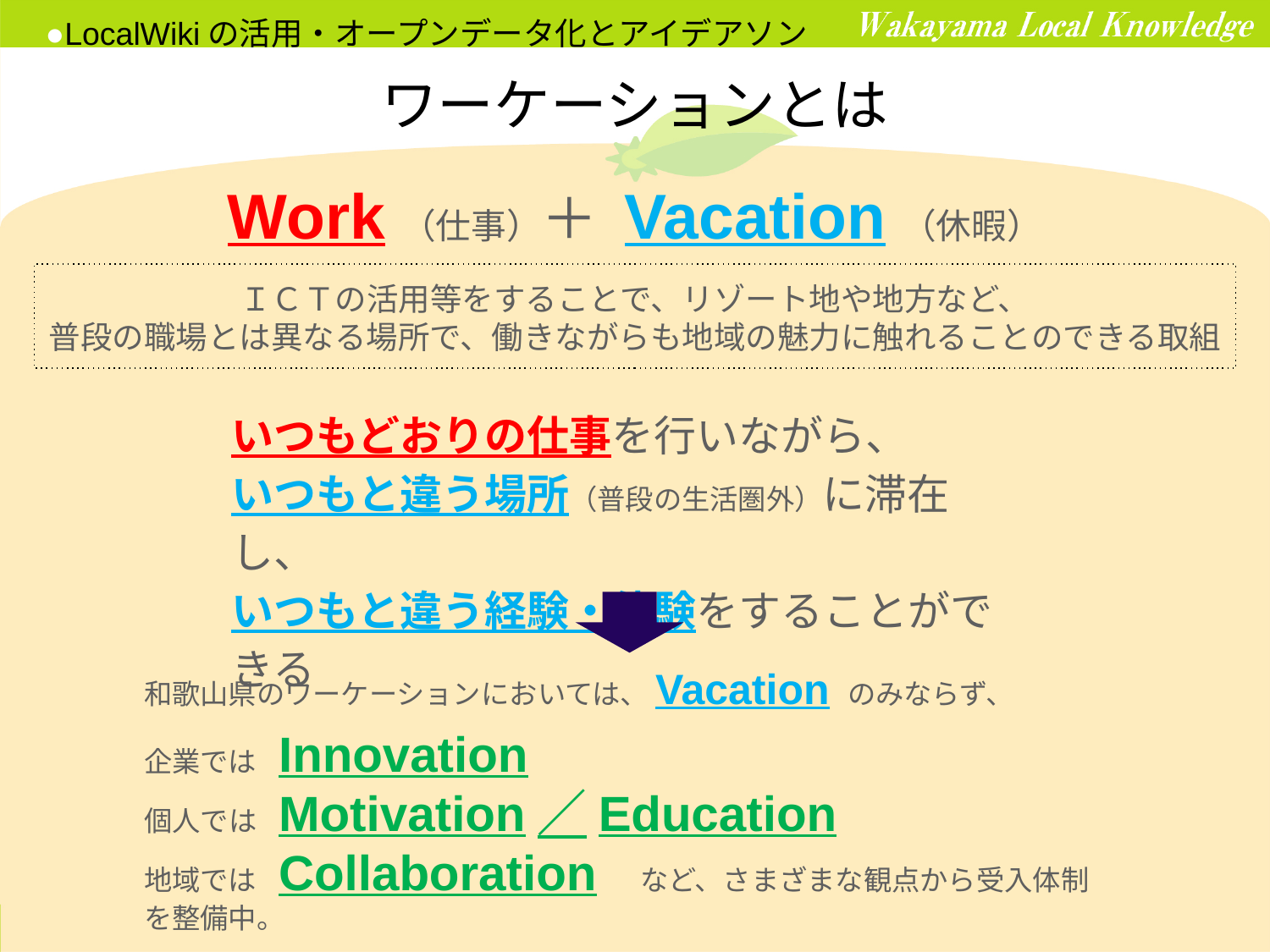

●LocalWikiの活用・オープンデータ化とアイデアソン
# ワーケーションとは
Work（仕事）＋ Vacation（休暇）
ＩＣＴの活用等をすることで、リゾート地や地方など、
普段の職場とは異なる場所で、働きながらも地域の魅力に触れることのできる取組
いつもどおりの仕事を行いながら、
いつもと違う場所（普段の生活圏外）に滞在し、
いつもと違う経験・体験をすることができる

和歌山県のワーケーションにおいては、Vacation のみならず、
企業では  Innovation
個人では  Motivation／Education
地域では  Collaboration　など、さまざまな観点から受入体制を整備中。